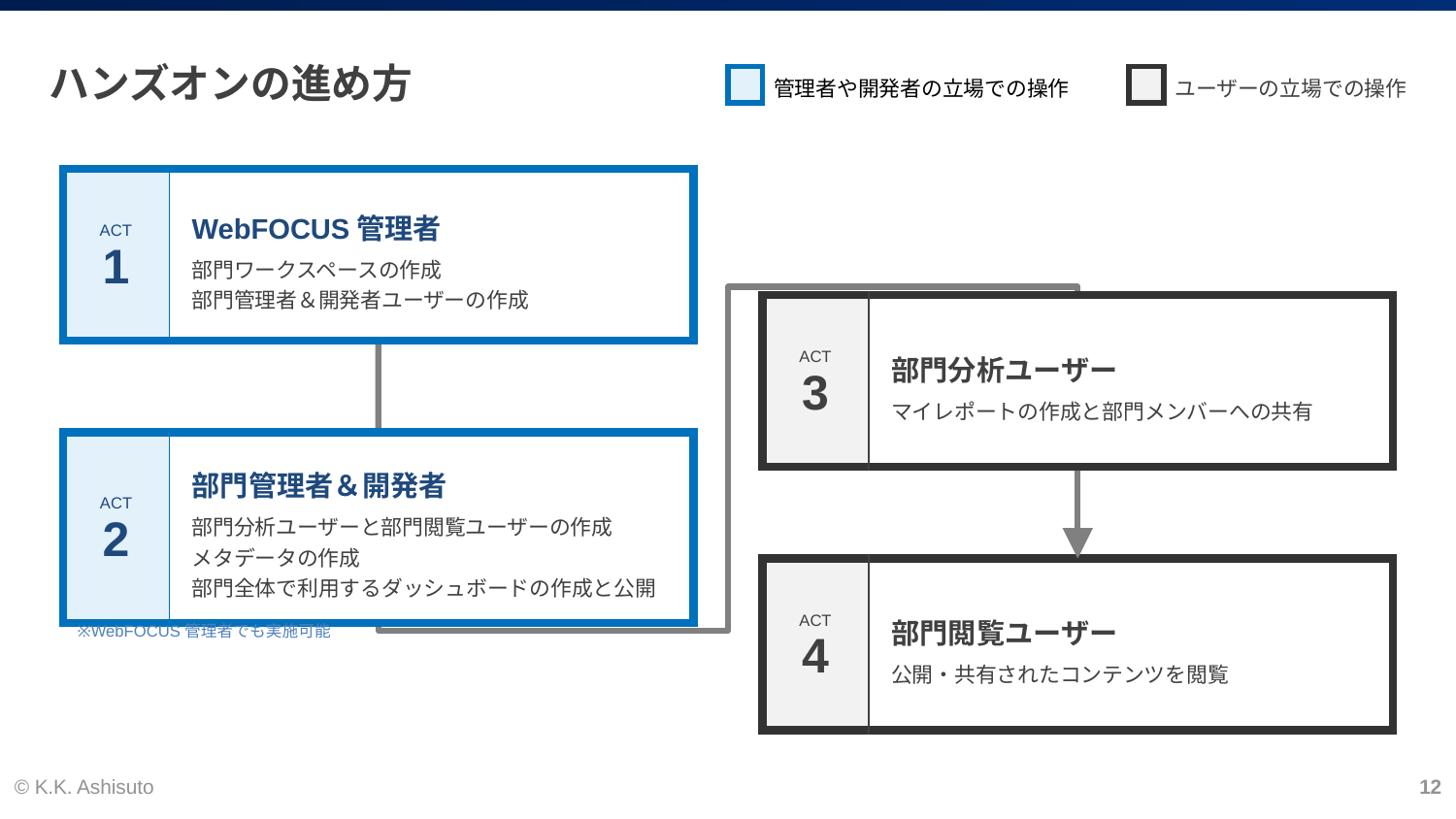

# ハンズオンの進め方
|  | 管理者や開発者の立場での操作 |
| --- | --- |
|  | ユーザーの立場での操作 |
| --- | --- |
| ACT 1 | WebFOCUS管理者 部門ワークスペースの作成 部門管理者＆開発者ユーザーの作成 |
| --- | --- |
| ACT 3 | 部門分析ユーザー マイレポートの作成と部門メンバーへの共有 |
| --- | --- |
| ACT 2 | 部門管理者＆開発者 部門分析ユーザーと部門閲覧ユーザーの作成 メタデータの作成 部門全体で利用するダッシュボードの作成と公開 |
| --- | --- |
| ACT 4 | 部門閲覧ユーザー 公開・共有されたコンテンツを閲覧 |
| --- | --- |
※WebFOCUS管理者でも実施可能
© K.K. Ashisuto
12